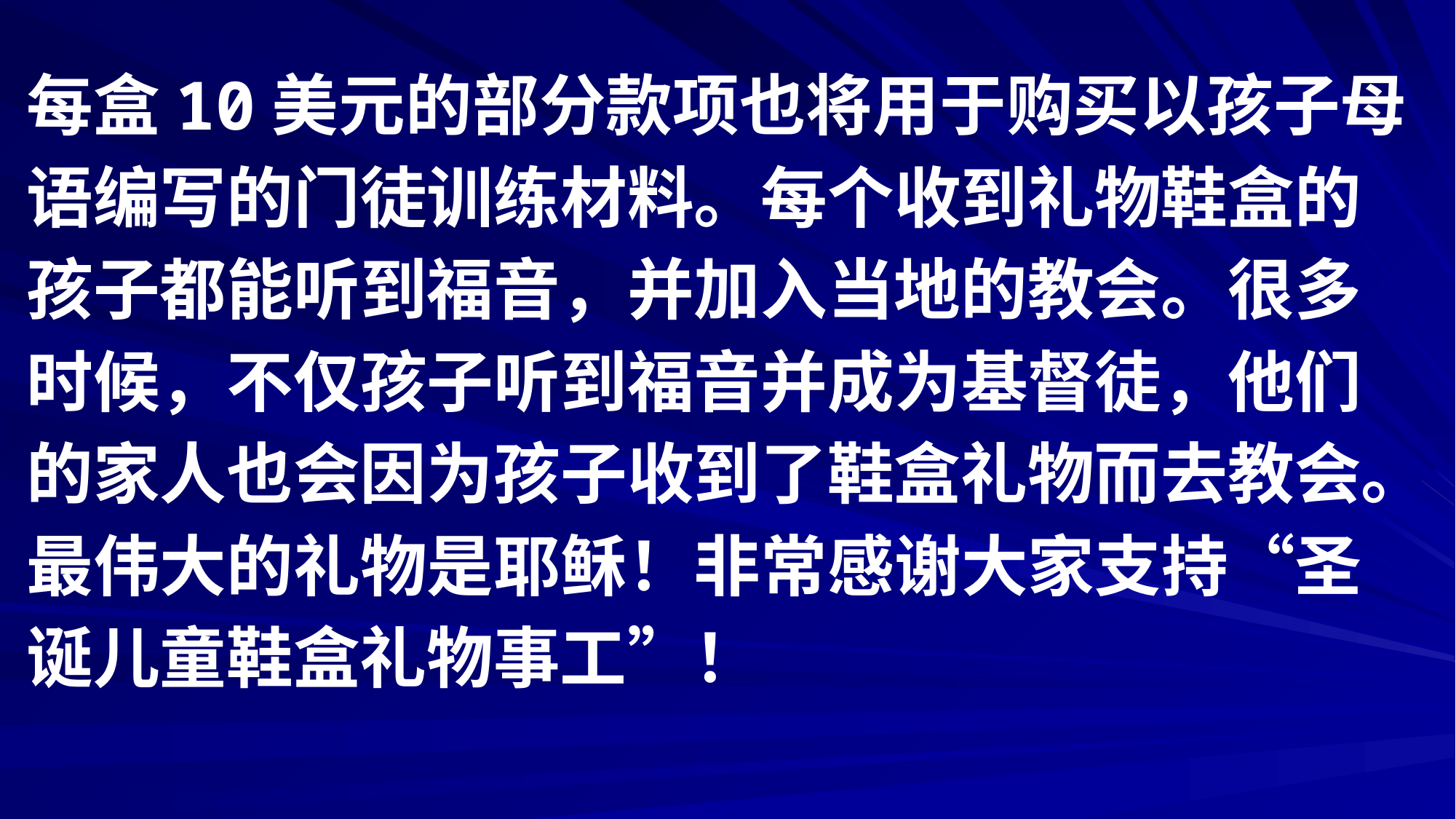

每盒10美元的部分款项也将用于购买以孩子母语编写的门徒训练材料。每个收到礼物鞋盒的孩子都能听到福音，并加入当地的教会。很多时候，不仅孩子听到福音并成为基督徒，他们的家人也会因为孩子收到了鞋盒礼物而去教会。最伟大的礼物是耶稣！非常感谢大家支持“圣诞儿童鞋盒礼物事工”！